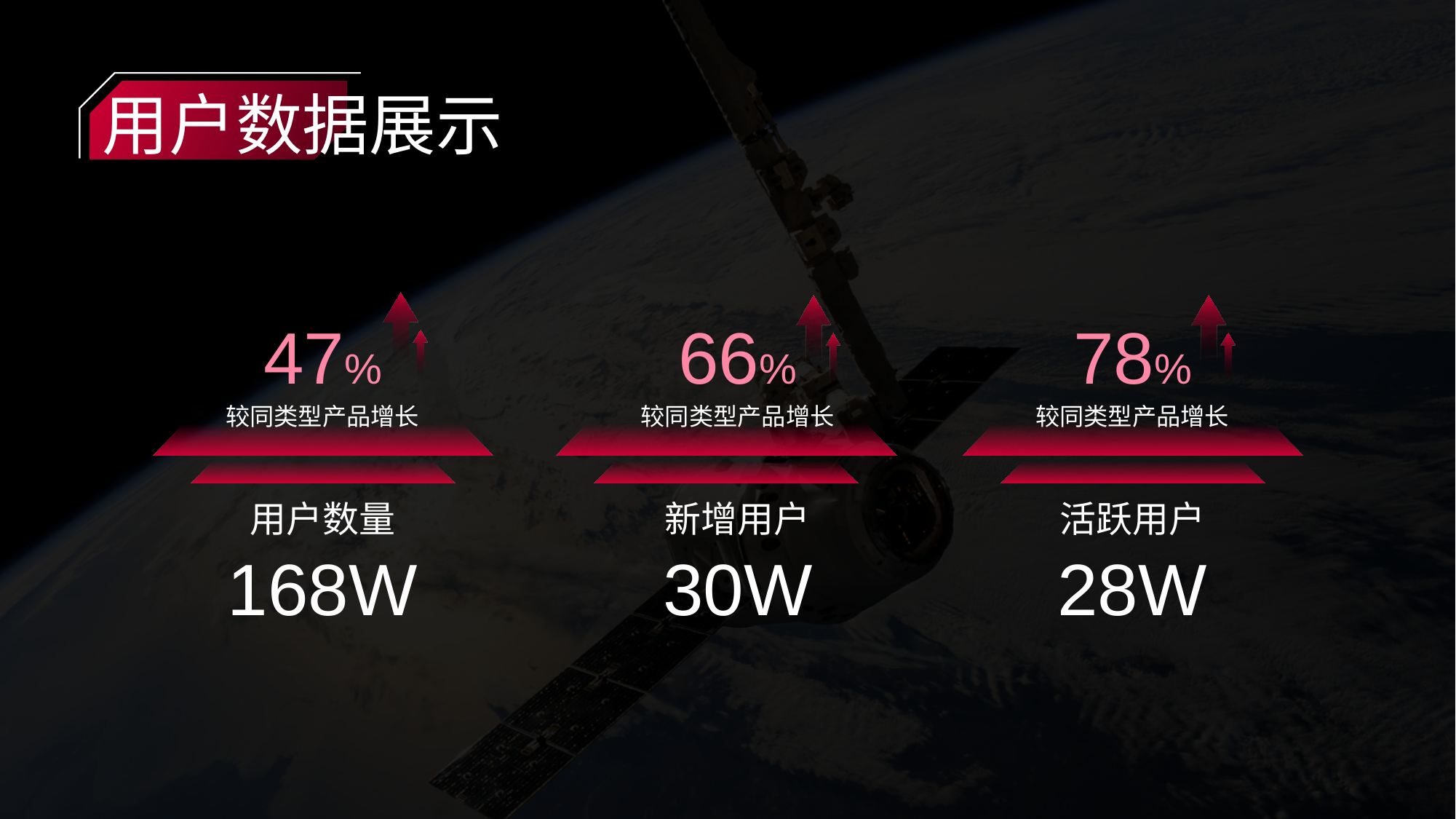

用户数据展示

47%
66%
78%

较同类型产品增长
较同类型产品增长
较同类型产品增长

用户数量
新增用户
活跃用户
168W
30W
28W